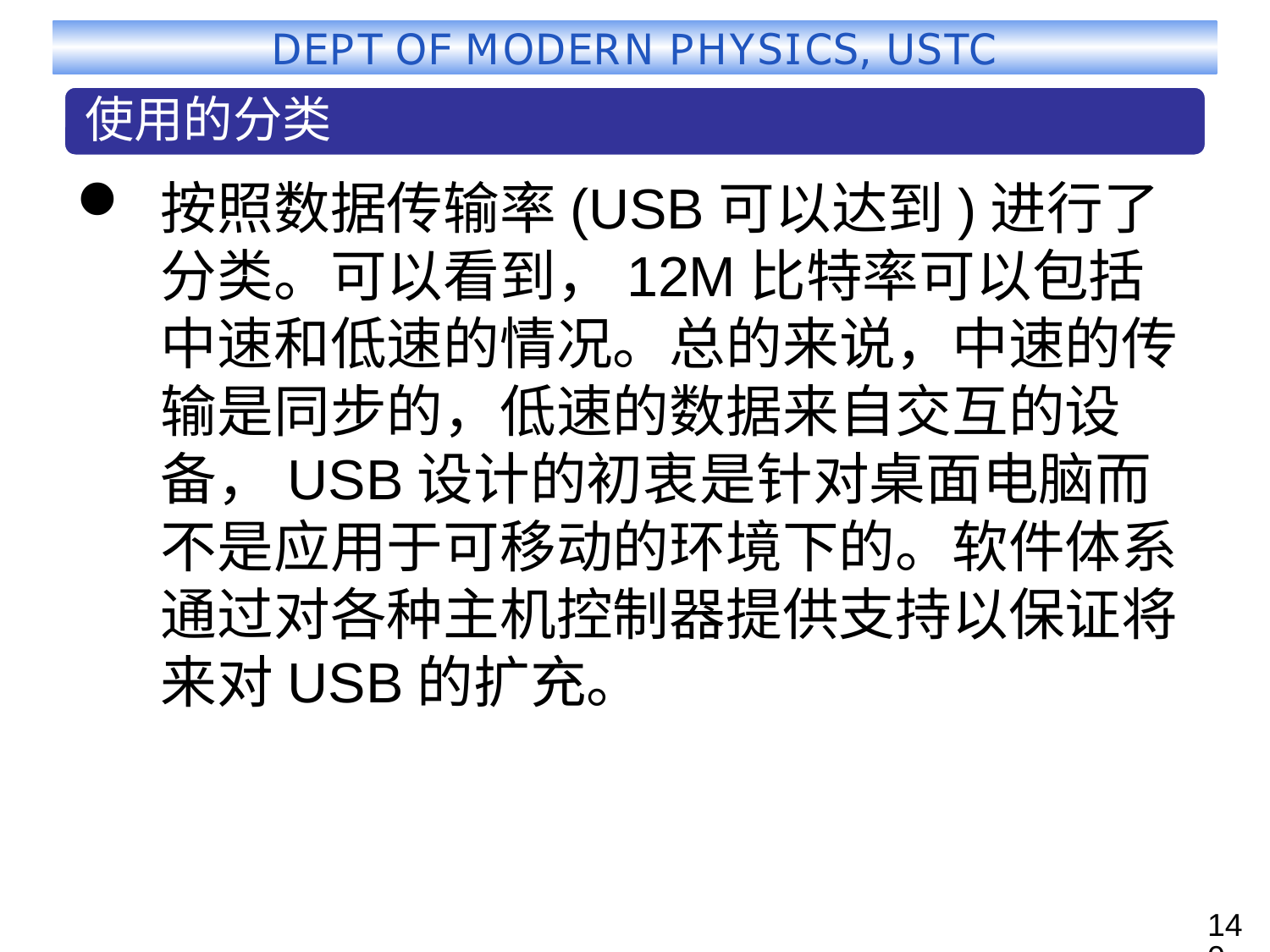

使用的分类
按照数据传输率(USB可以达到)进行了分类。可以看到，12M比特率可以包括中速和低速的情况。总的来说，中速的传输是同步的，低速的数据来自交互的设备，USB设计的初衷是针对桌面电脑而不是应用于可移动的环境下的。软件体系通过对各种主机控制器提供支持以保证将来对USB的扩充。
140